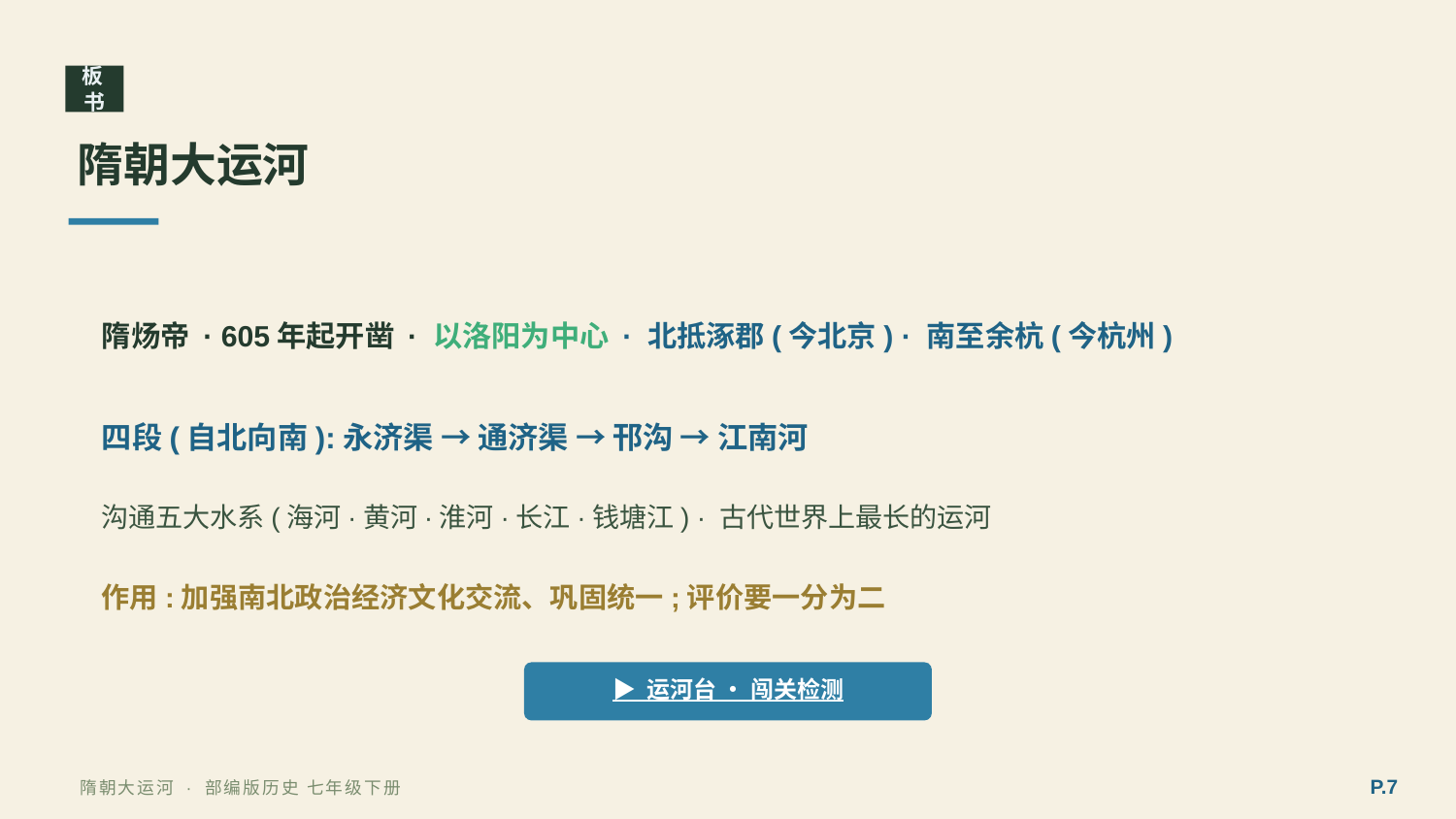

板书

隋朝大运河

隋炀帝 · 605年起开凿 · 以洛阳为中心 · 北抵涿郡(今北京) · 南至余杭(今杭州)
四段(自北向南):永济渠 → 通济渠 → 邗沟 → 江南河
沟通五大水系(海河·黄河·淮河·长江·钱塘江) · 古代世界上最长的运河
作用:加强南北政治经济文化交流、巩固统一;评价要一分为二
▶  运河台 · 闯关检测

P.7
隋朝大运河 · 部编版历史 七年级下册